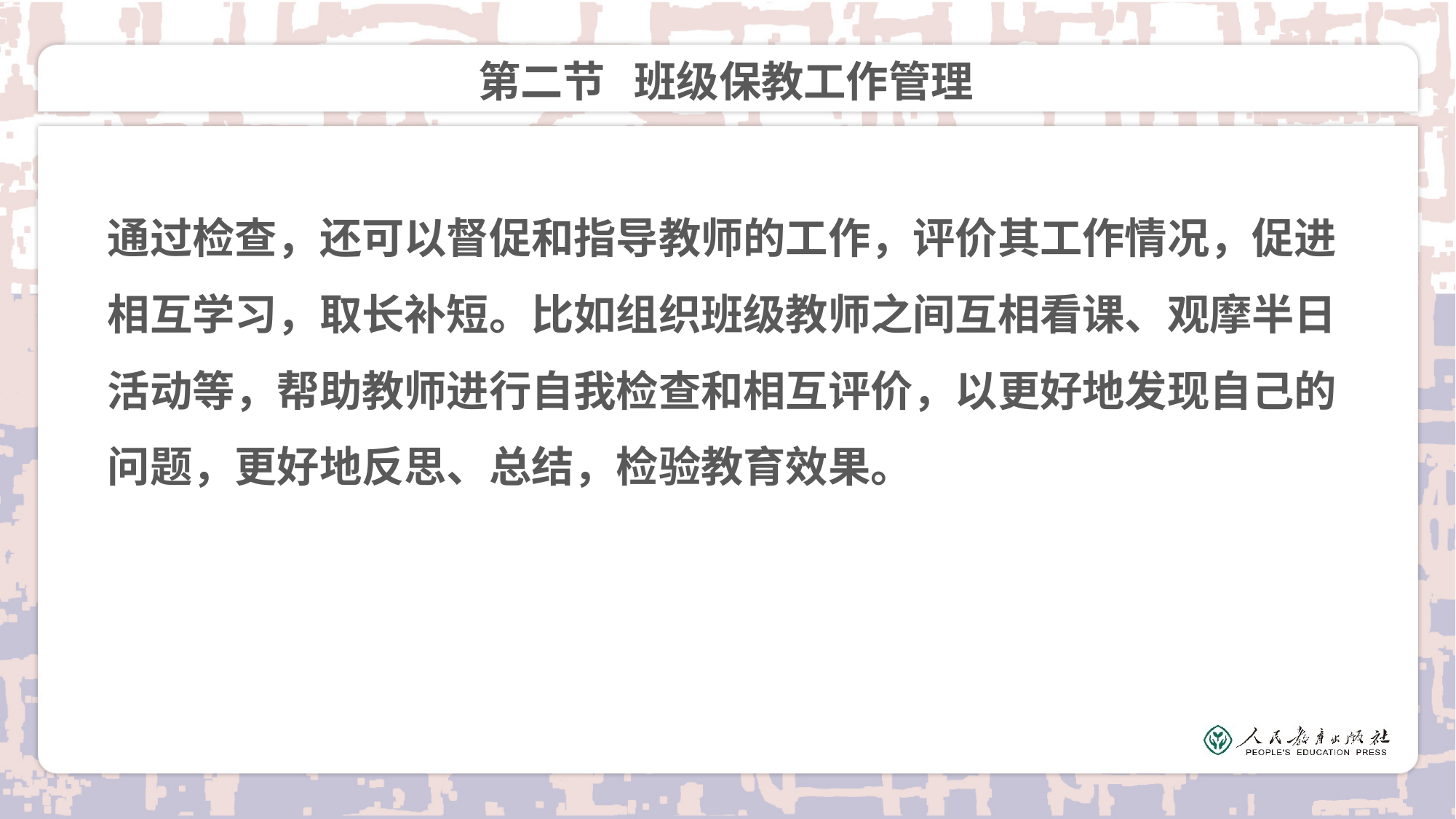

# 第二节   班级保教工作管理
通过检查，还可以督促和指导教师的工作，评价其工作情况，促进相互学习，取长补短。比如组织班级教师之间互相看课、观摩半日活动等，帮助教师进行自我检查和相互评价，以更好地发现自己的问题，更好地反思、总结，检验教育效果。